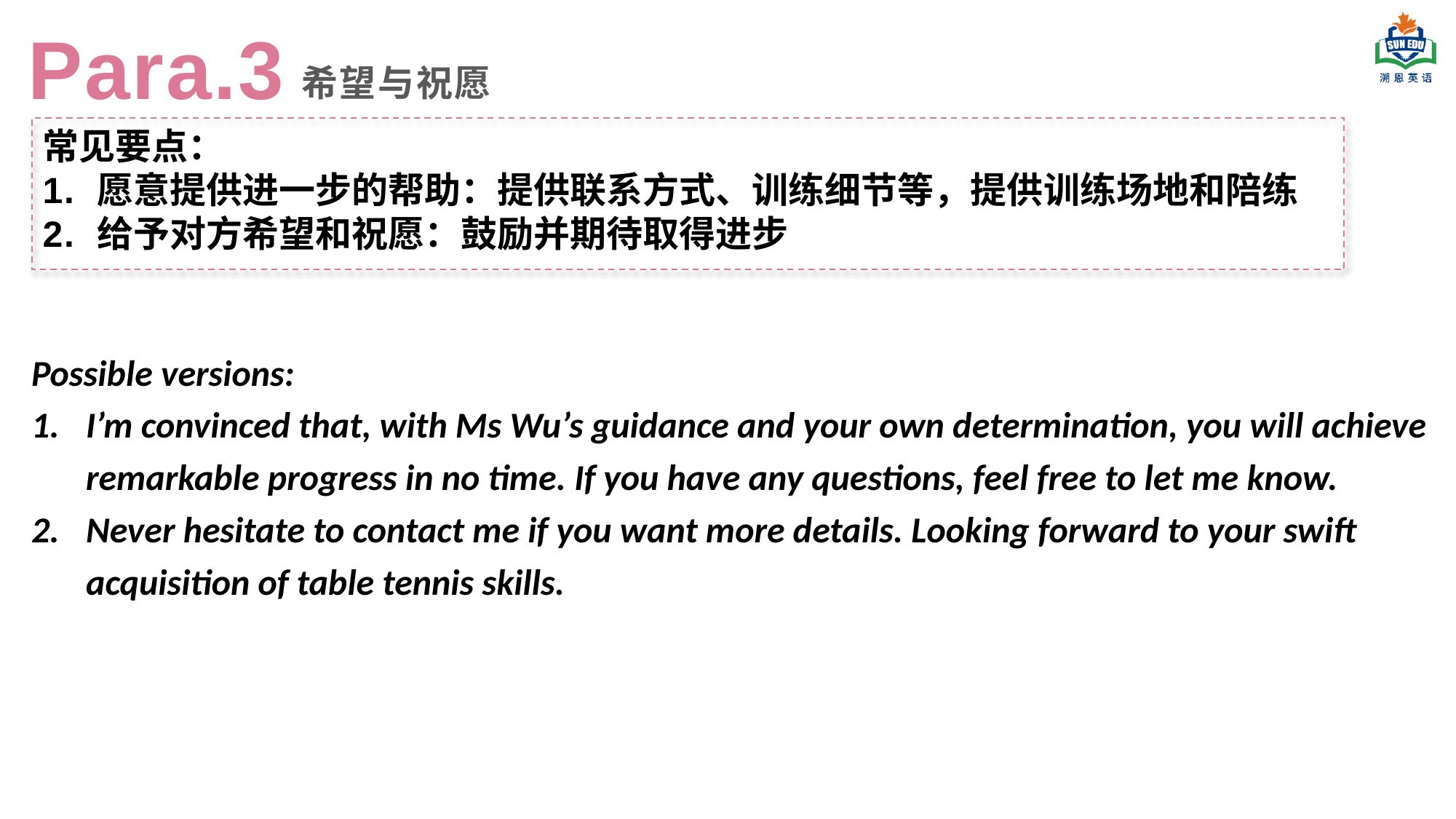

Para.3
希望与祝愿

常见要点：
愿意提供进一步的帮助：提供联系方式、训练细节等，提供训练场地和陪练
给予对方希望和祝愿：鼓励并期待取得进步
Possible versions:
I’m convinced that, with Ms Wu’s guidance and your own determination, you will achieve remarkable progress in no time. If you have any questions, feel free to let me know.
Never hesitate to contact me if you want more details. Looking forward to your swift acquisition of table tennis skills.